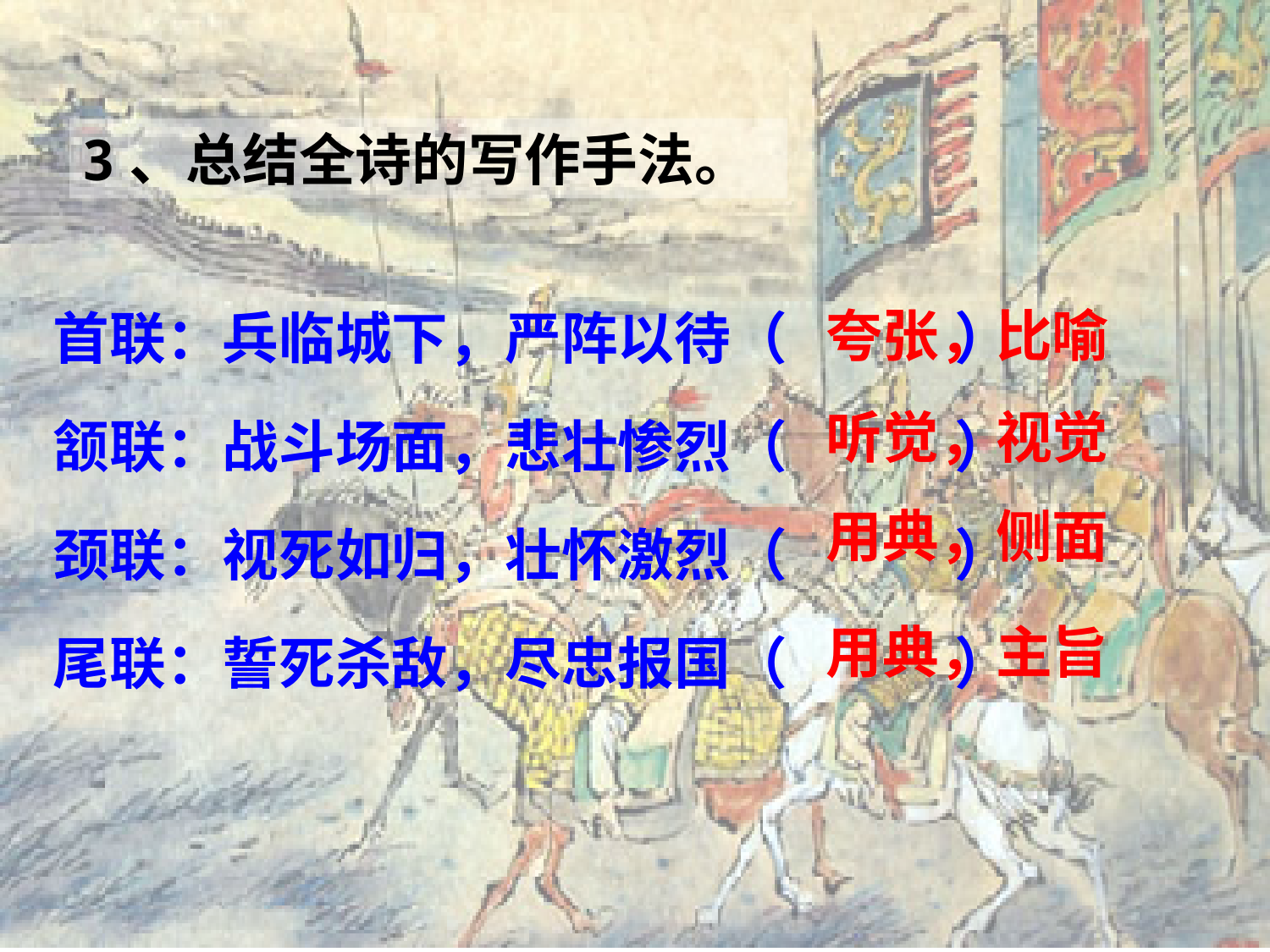

3、总结全诗的写作手法。
首联：兵临城下，严阵以待（             ）
颔联：战斗场面，悲壮惨烈（             ）
颈联：视死如归，壮怀激烈（             ）
尾联：誓死杀敌，尽忠报国（             ）
夸张，比喻
听觉，视觉
用典，侧面
用典，主旨